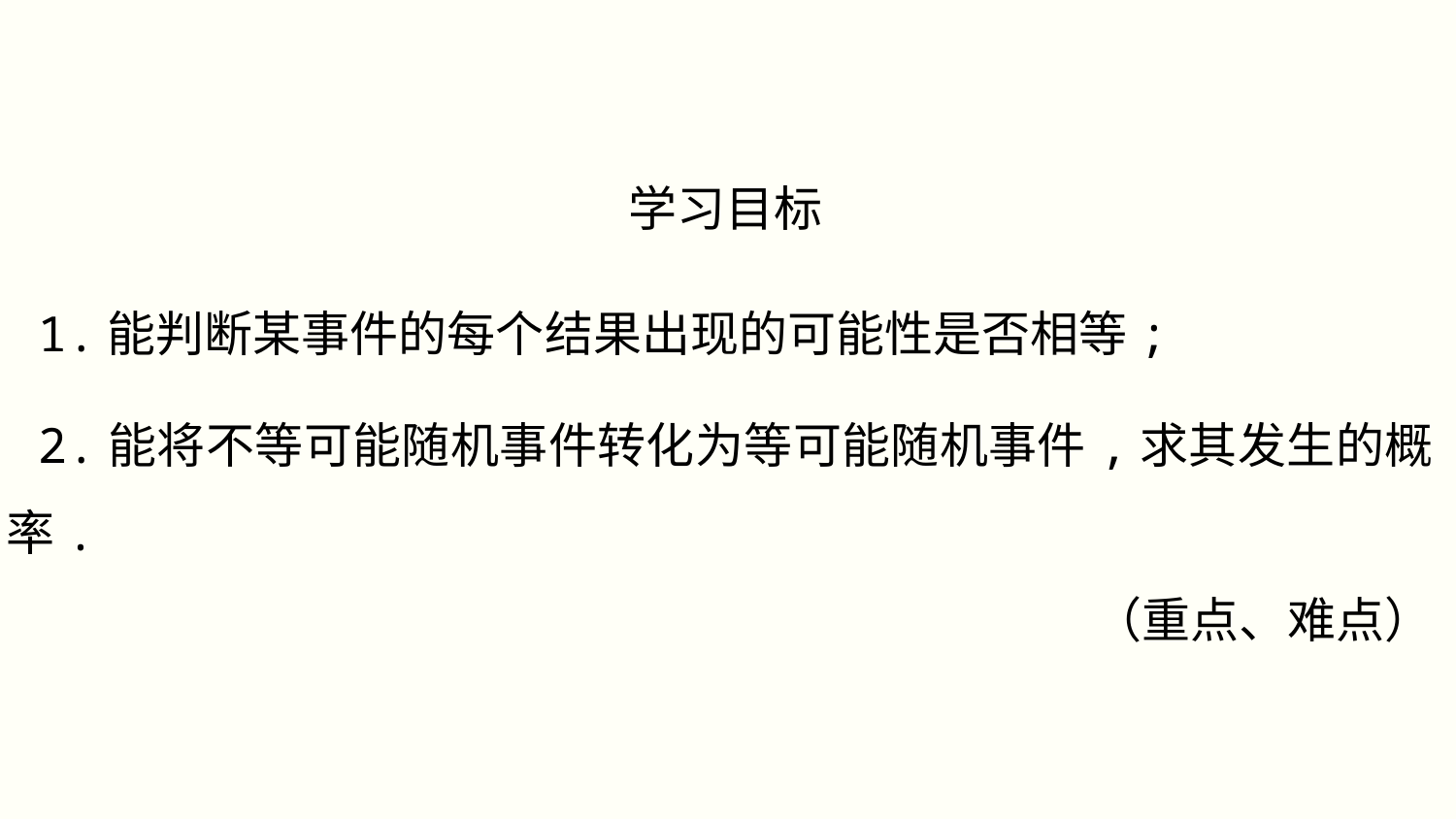

学习目标
1.能判断某事件的每个结果出现的可能性是否相等;
2.能将不等可能随机事件转化为等可能随机事件,求其发生的概率.
（重点、难点）